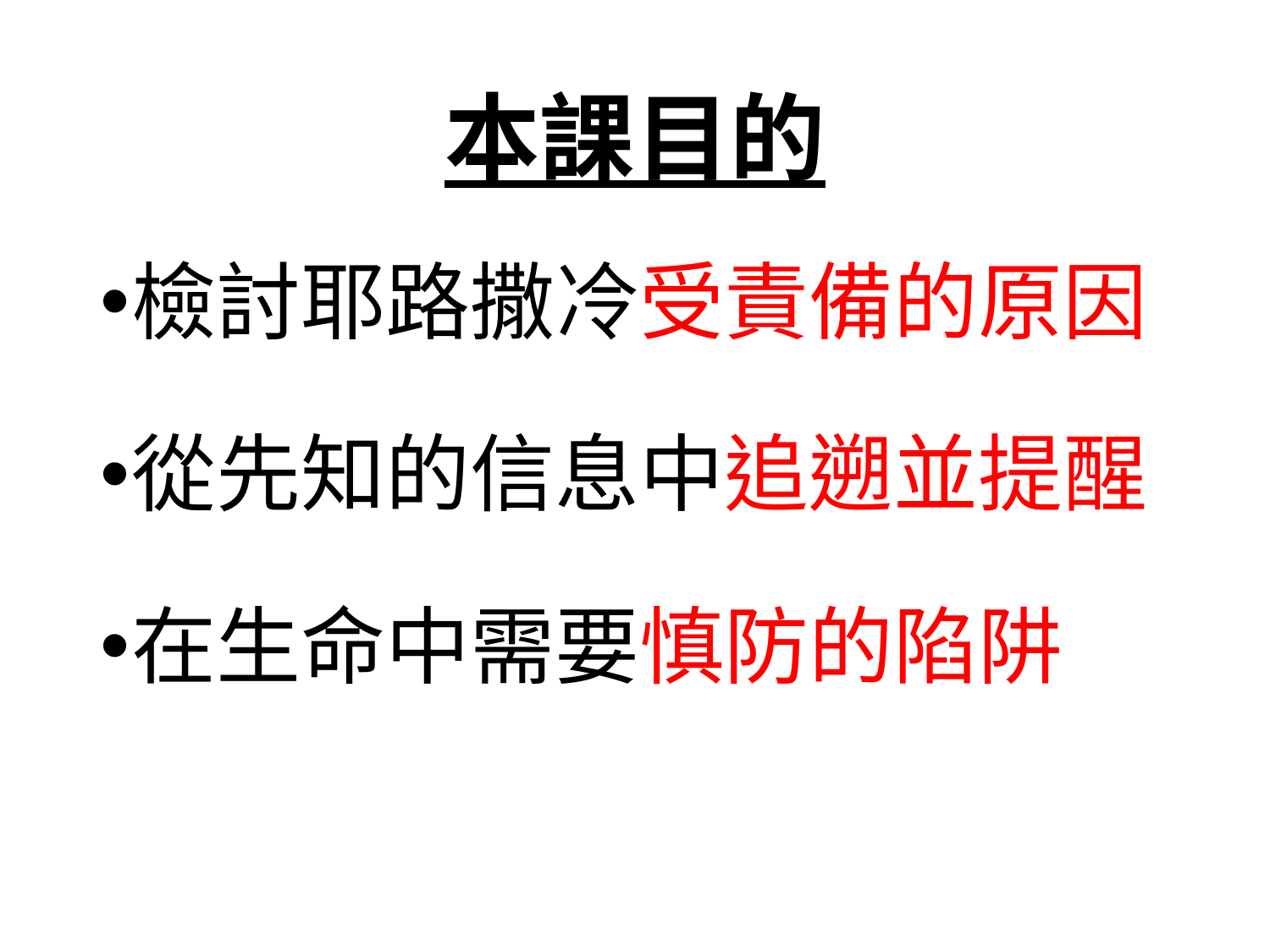

# 本課目的
檢討耶路撒冷受責備的原因

從先知的信息中追遡並提醒

在生命中需要慎防的陷阱